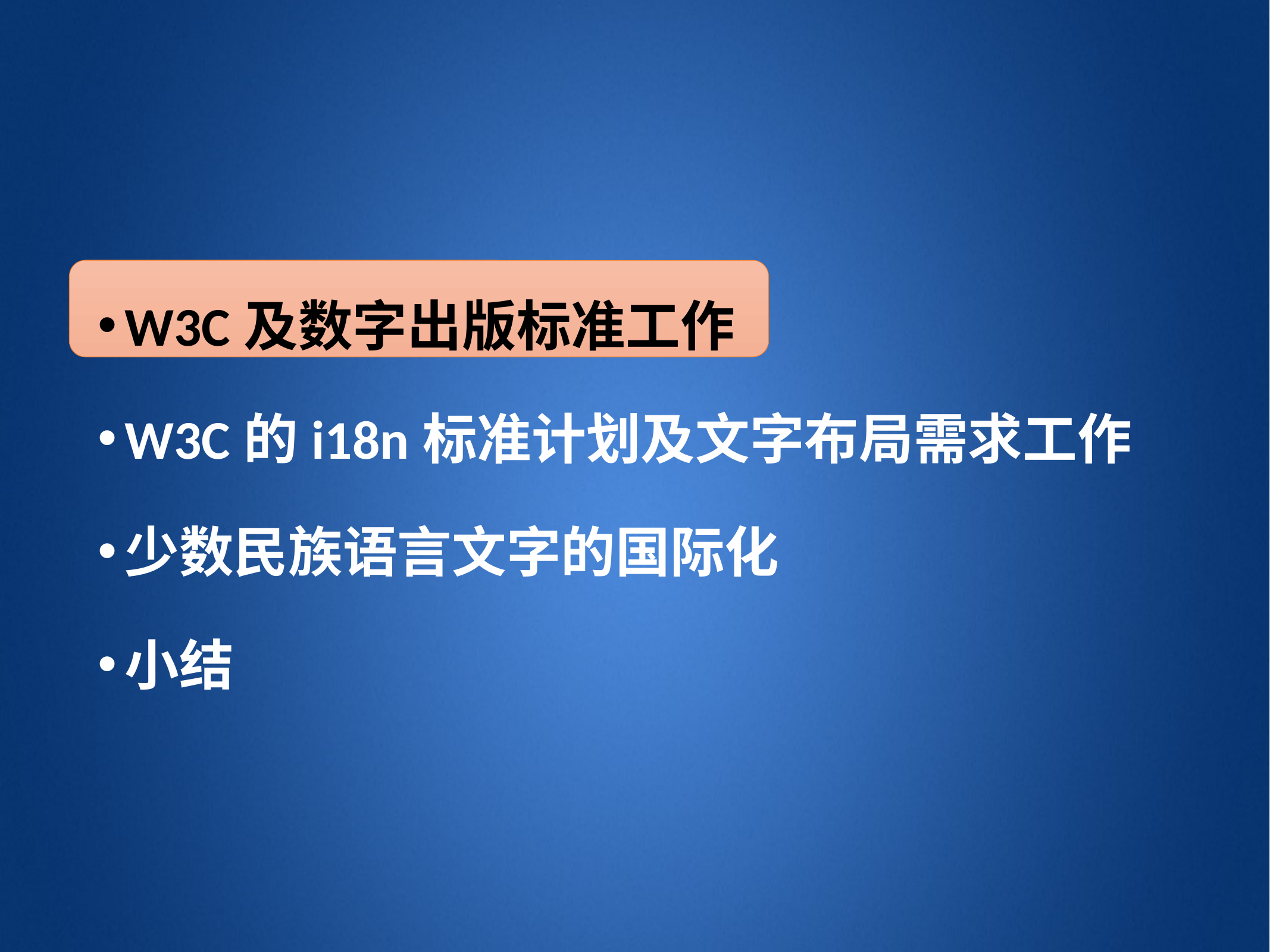

W3C及数字出版标准工作
W3C的i18n标准计划及文字布局需求工作
少数民族语言文字的国际化
小结